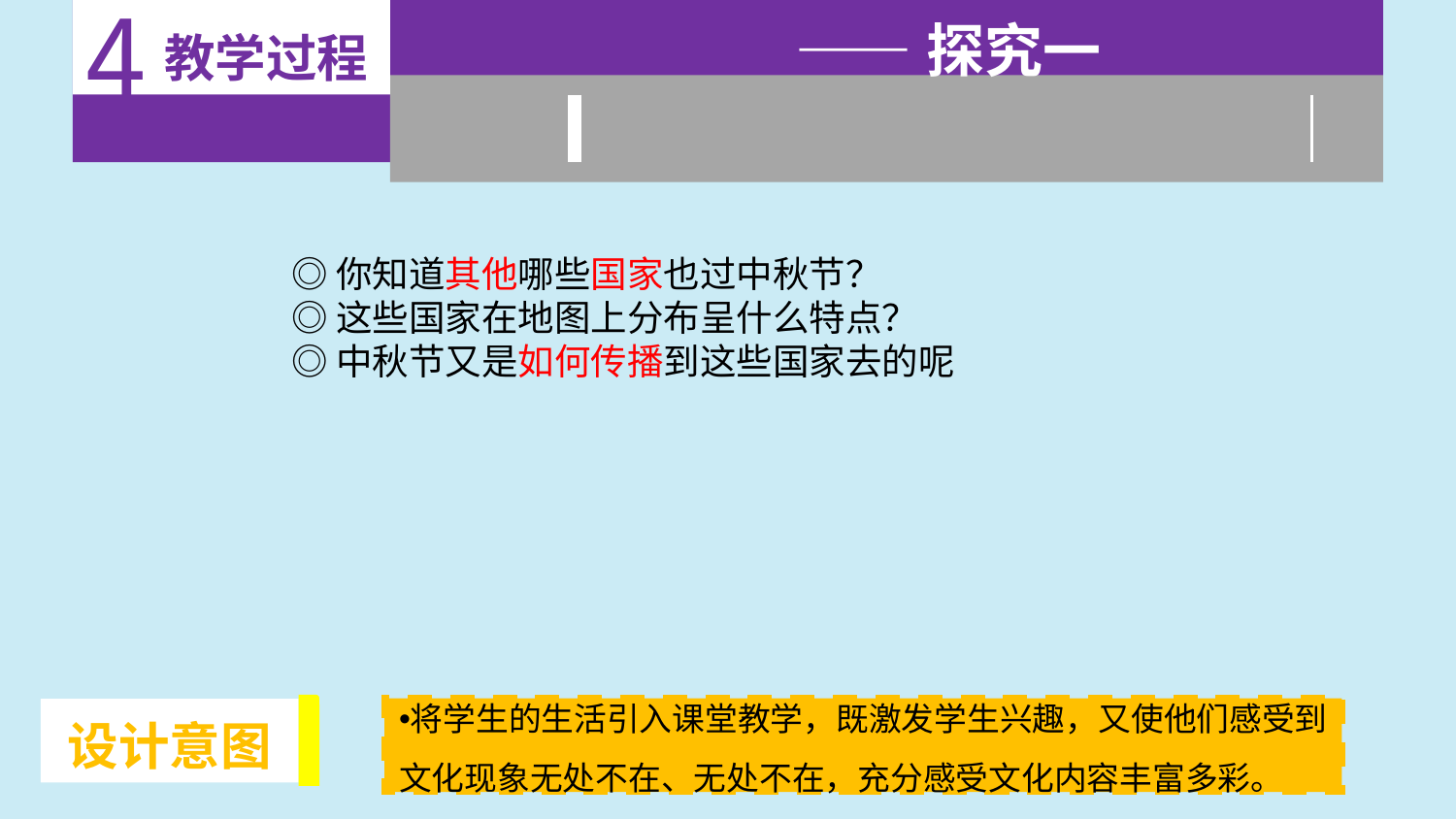

4
     教学过程

——探究一

◎你知道其他哪些国家也过中秋节？
◎这些国家在地图上分布呈什么特点？
◎中秋节又是如何传播到这些国家去的呢

将学生的生活引入课堂教学，既激发学生兴趣，又使他们感受到文化现象无处不在、无处不在，充分感受文化内容丰富多彩。

设计意图

设计意图